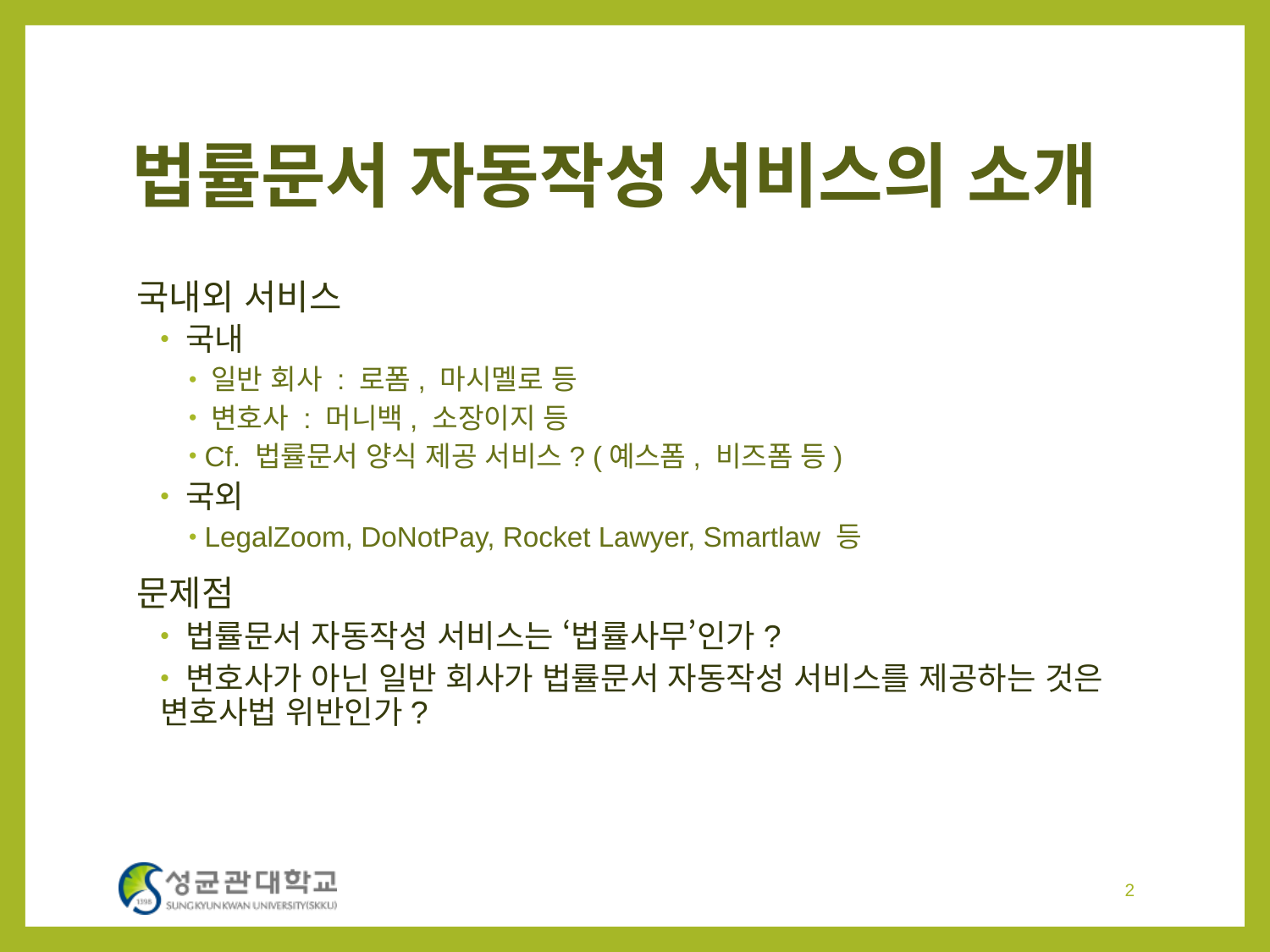

# 법률문서 자동작성 서비스의 소개
국내외 서비스
 국내
 일반 회사 : 로폼, 마시멜로 등
 변호사 : 머니백, 소장이지 등
 Cf. 법률문서 양식 제공 서비스? (예스폼, 비즈폼 등)
 국외
 LegalZoom, DoNotPay, Rocket Lawyer, Smartlaw 등
문제점
 법률문서 자동작성 서비스는 ‘법률사무’인가?
 변호사가 아닌 일반 회사가 법률문서 자동작성 서비스를 제공하는 것은 변호사법 위반인가?

2